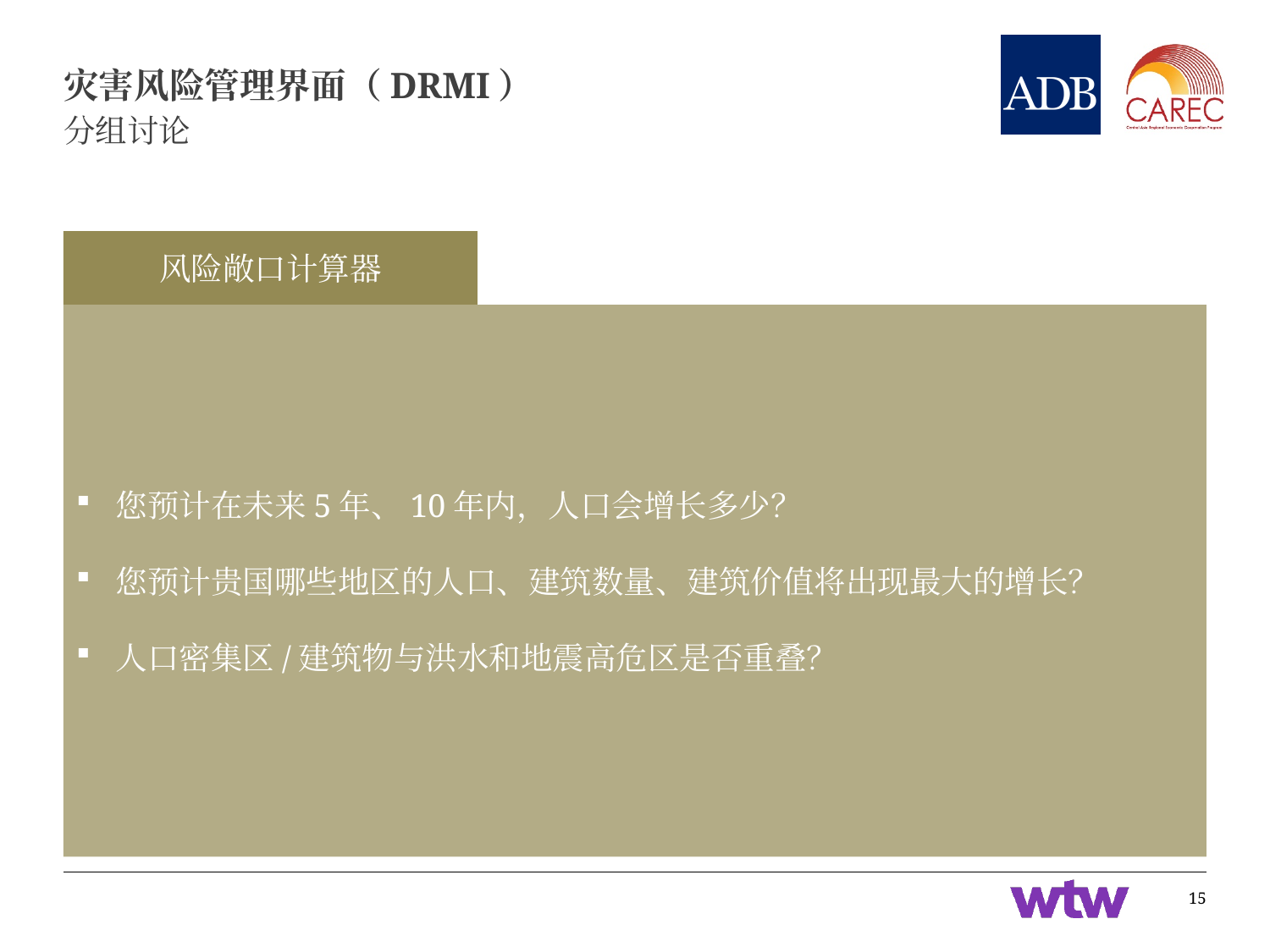

# 灾害风险管理界面（DRMI）
分组讨论
风险敞口计算器
您预计在未来5年、10年内，人口会增长多少？

您预计贵国哪些地区的人口、建筑数量、建筑价值将出现最大的增长？

人口密集区/建筑物与洪水和地震高危区是否重叠？
15